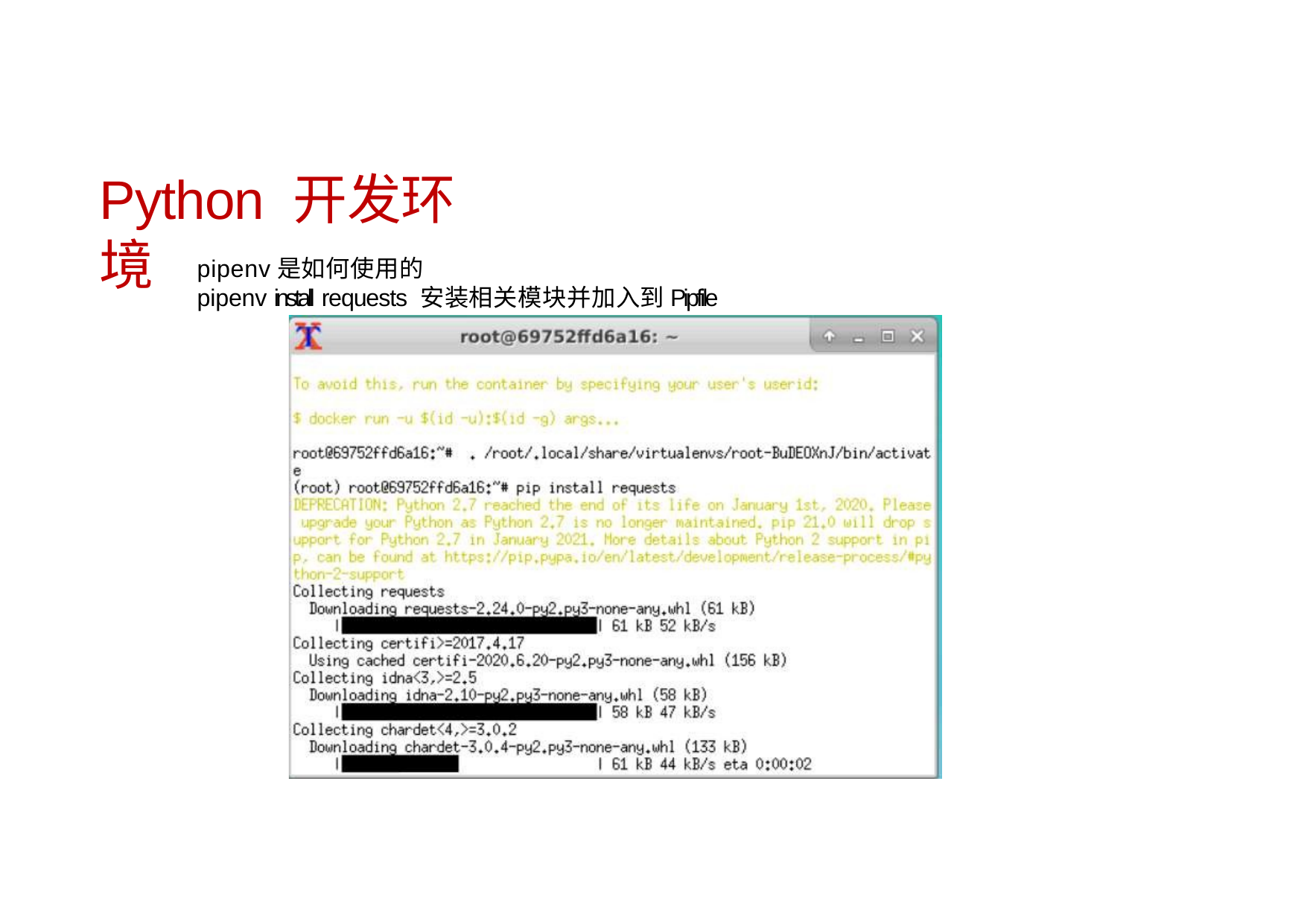

# Python 开发环境
pipenv是如何使用的
pipenv install requests 安装相关模块并加入到Pipfile